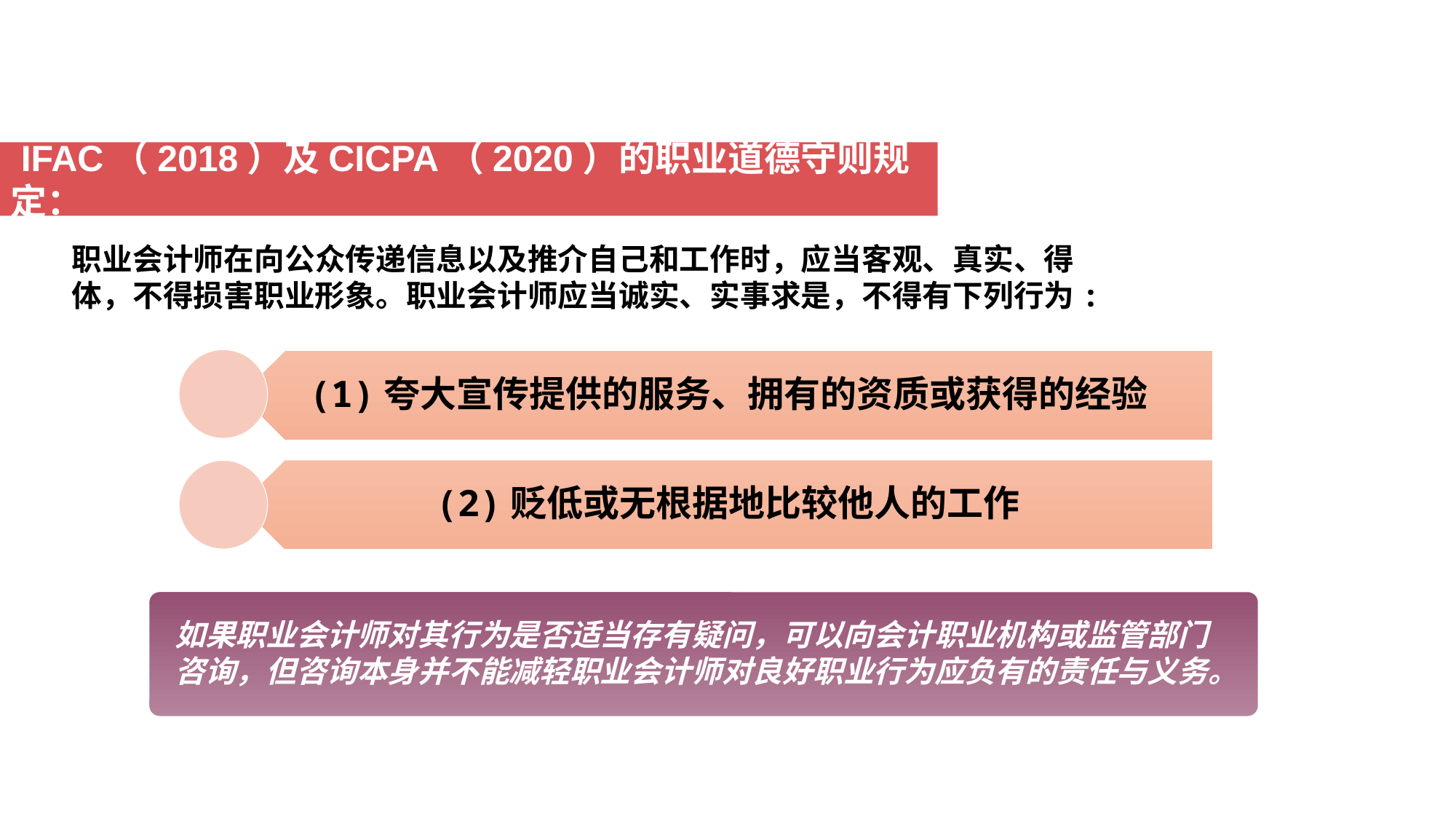

#
 IFAC（2018）及CICPA（2020）的职业道德守则规定：
职业会计师在向公众传递信息以及推介自己和工作时，应当客观、真实、得体，不得损害职业形象。职业会计师应当诚实、实事求是，不得有下列行为:
(1)夸大宣传提供的服务、拥有的资质或获得的经验
(2)贬低或无根据地比较他人的工作

如果职业会计师对其行为是否适当存有疑问，可以向会计职业机构或监管部门咨询，但咨询本身并不能减轻职业会计师对良好职业行为应负有的责任与义务。